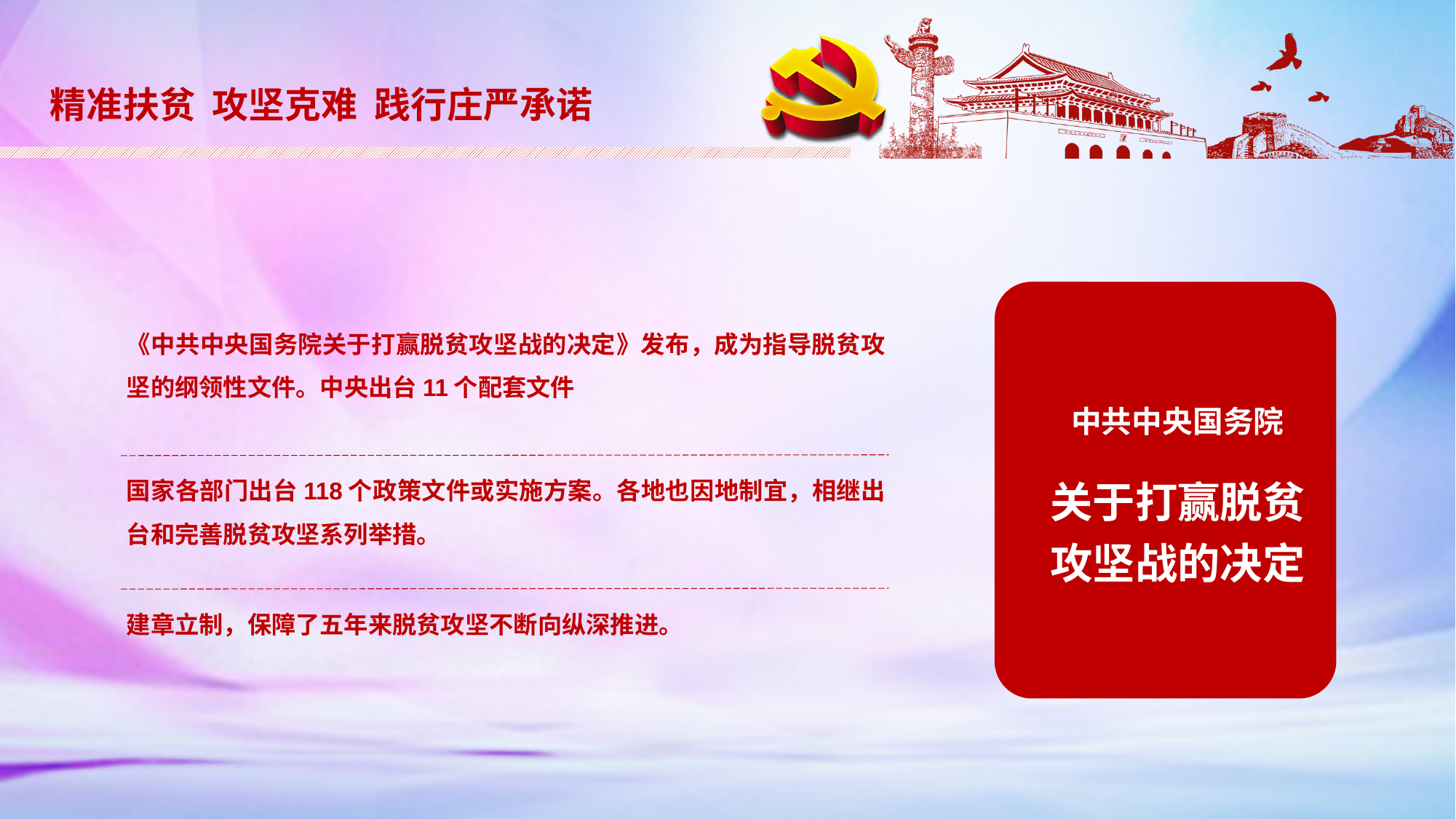

精准扶贫  攻坚克难  践行庄严承诺

中共中央国务院
关于打赢脱贫攻坚战的决定
《中共中央国务院关于打赢脱贫攻坚战的决定》发布，成为指导脱贫攻坚的纲领性文件。中央出台11个配套文件
国家各部门出台118个政策文件或实施方案。各地也因地制宜，相继出台和完善脱贫攻坚系列举措。
建章立制，保障了五年来脱贫攻坚不断向纵深推进。